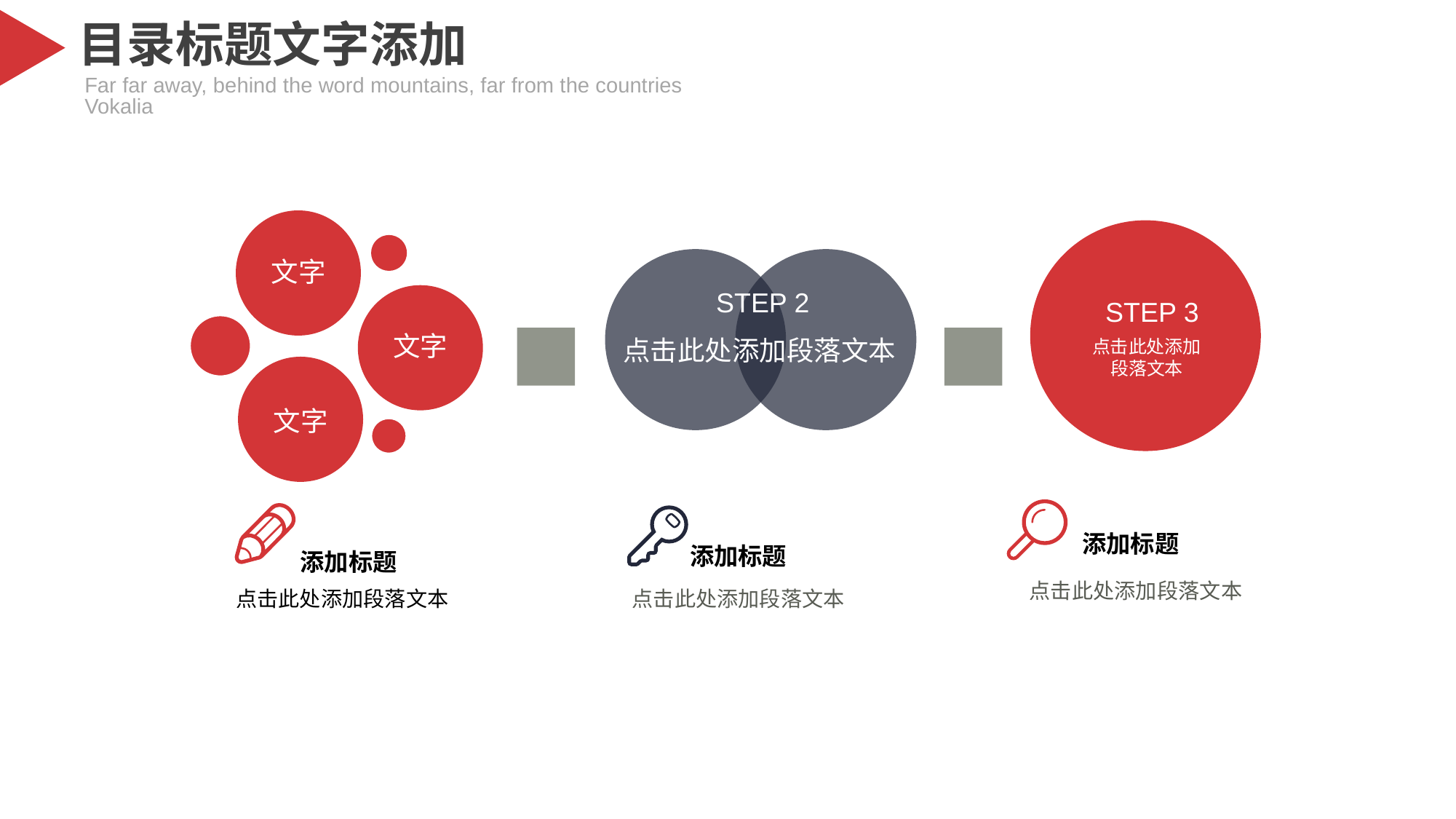

目录标题文字添加
Far far away, behind the word mountains, far from the countries Vokalia

文字

文字

文字

STEP 3
点击此处添加段落文本

STEP 2
点击此处添加段落文本

添加标题
点击此处添加段落文本

添加标题
点击此处添加段落文本

添加标题
点击此处添加段落文本